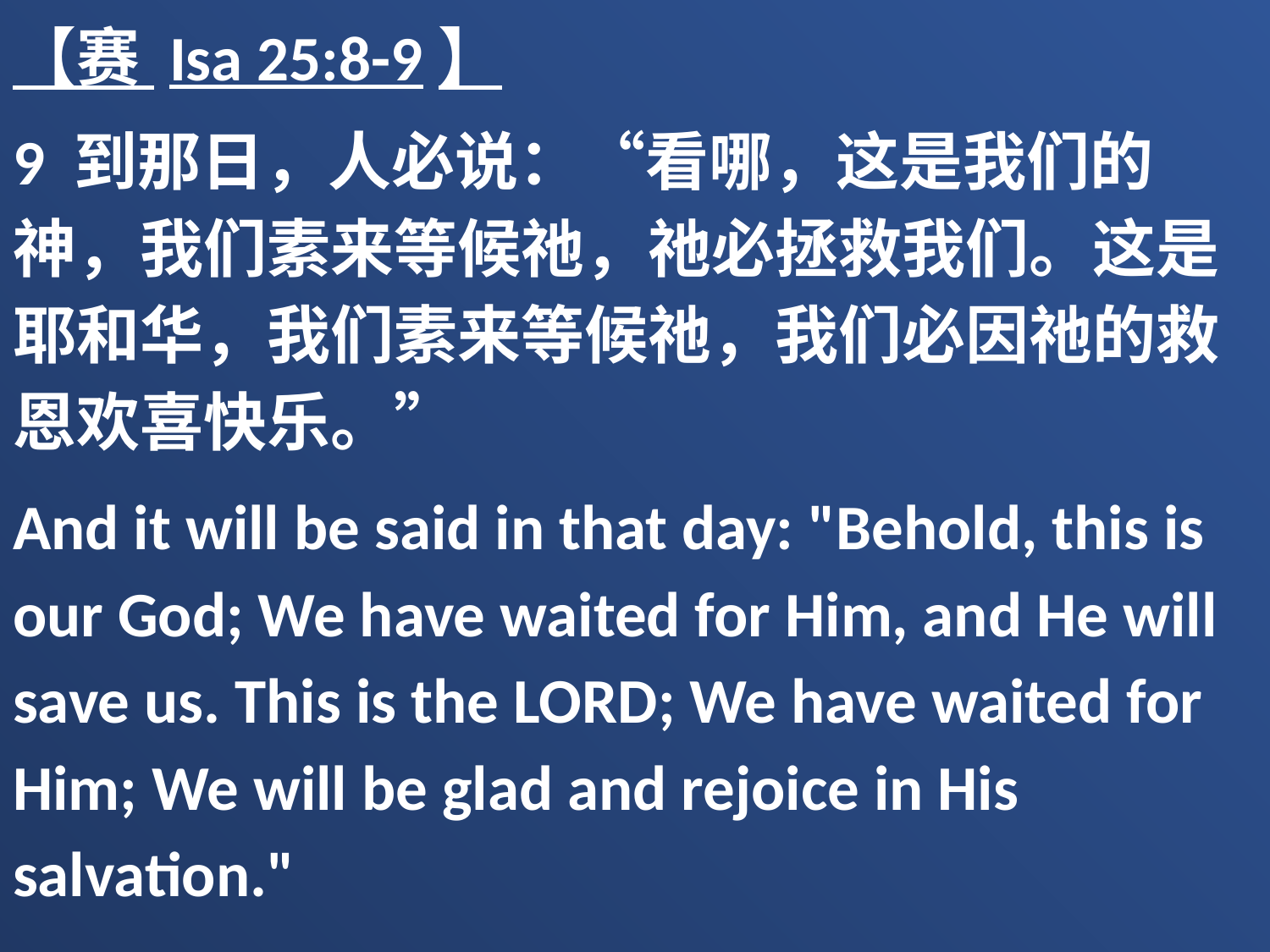

【赛 Isa 25:8-9】
9 到那日，人必说：“看哪，这是我们的　神，我们素来等候祂，祂必拯救我们。这是耶和华，我们素来等候祂，我们必因祂的救恩欢喜快乐。”
And it will be said in that day: "Behold, this is our God; We have waited for Him, and He will save us. This is the LORD; We have waited for Him; We will be glad and rejoice in His salvation."